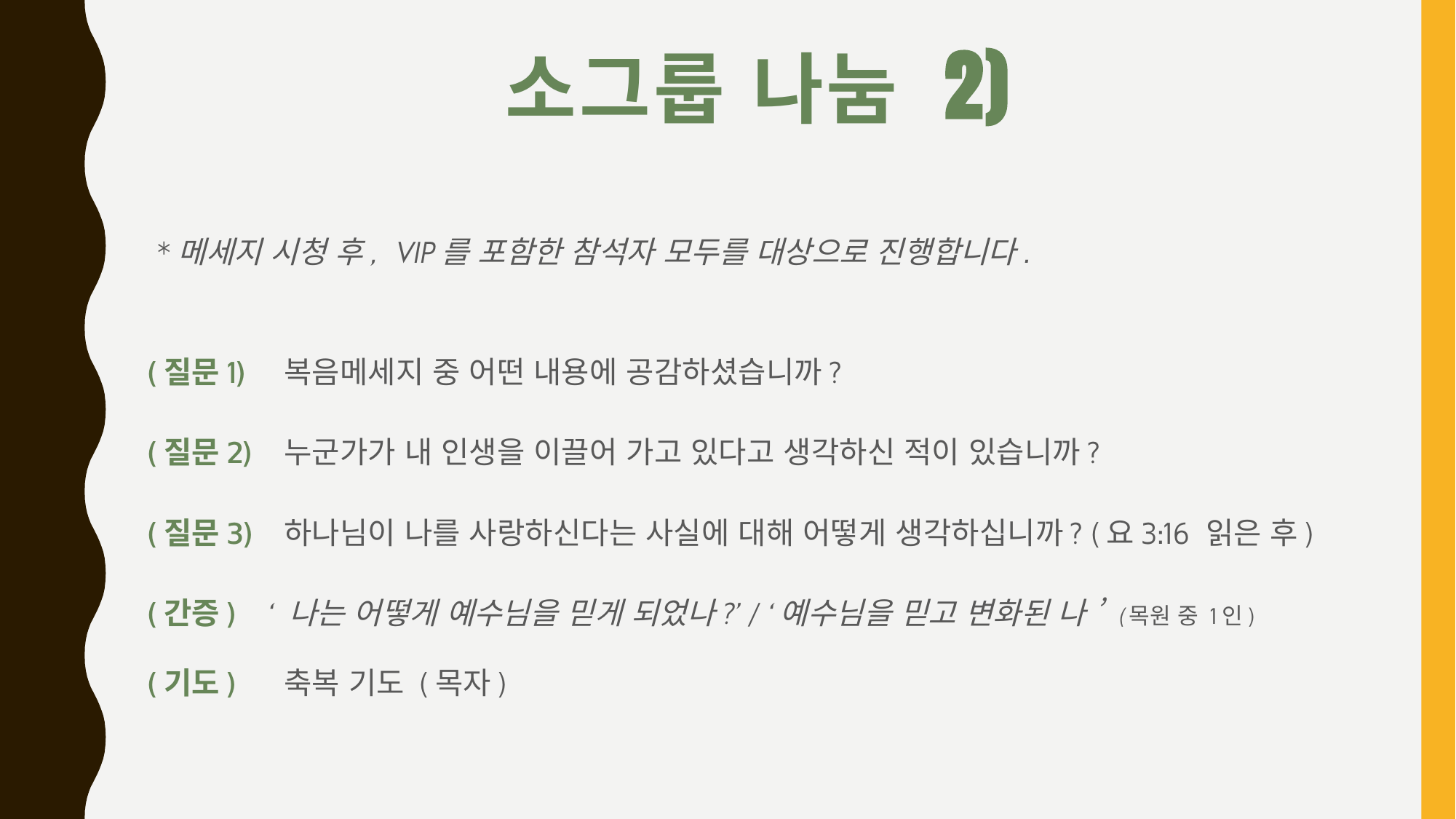

# 소그룹 나눔 2)
 *메세지 시청 후,  VIP를 포함한 참석자 모두를 대상으로 진행합니다.
(질문1)	  복음메세지 중 어떤 내용에 공감하셨습니까?
(질문2)	  누군가가 내 인생을 이끌어 가고 있다고 생각하신 적이 있습니까?
(질문3)	  하나님이 나를 사랑하신다는 사실에 대해 어떻게 생각하십니까? (요3:16 읽은 후)
(간증)  	 ‘ 나는 어떻게 예수님을 믿게 되었나?’ / ‘예수님을 믿고 변화된 나 ’ (목원 중 1인)
(기도) 	  축복 기도 (목자)